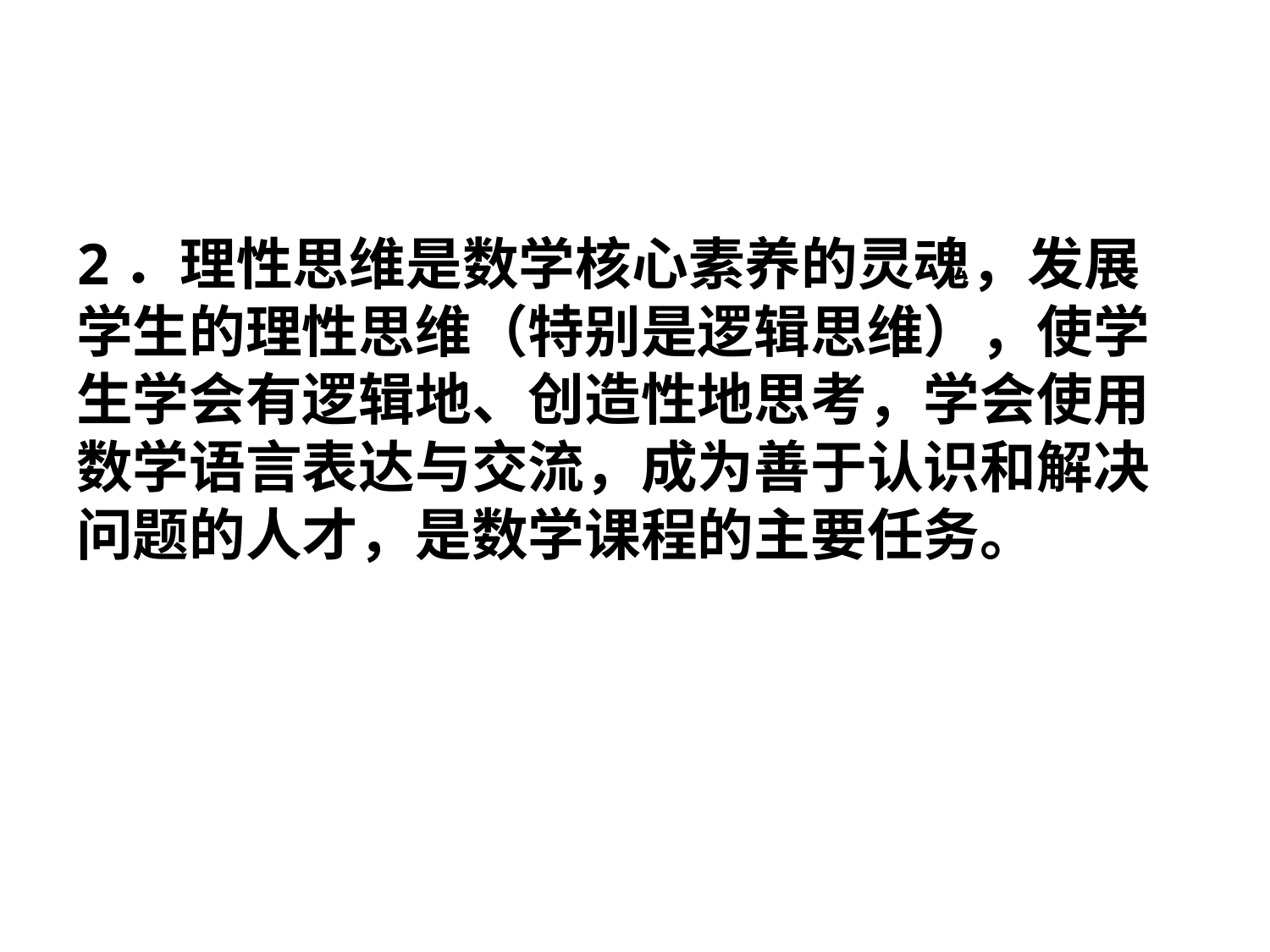

#
2．理性思维是数学核心素养的灵魂，发展学生的理性思维（特别是逻辑思维），使学生学会有逻辑地、创造性地思考，学会使用数学语言表达与交流，成为善于认识和解决问题的人才，是数学课程的主要任务。